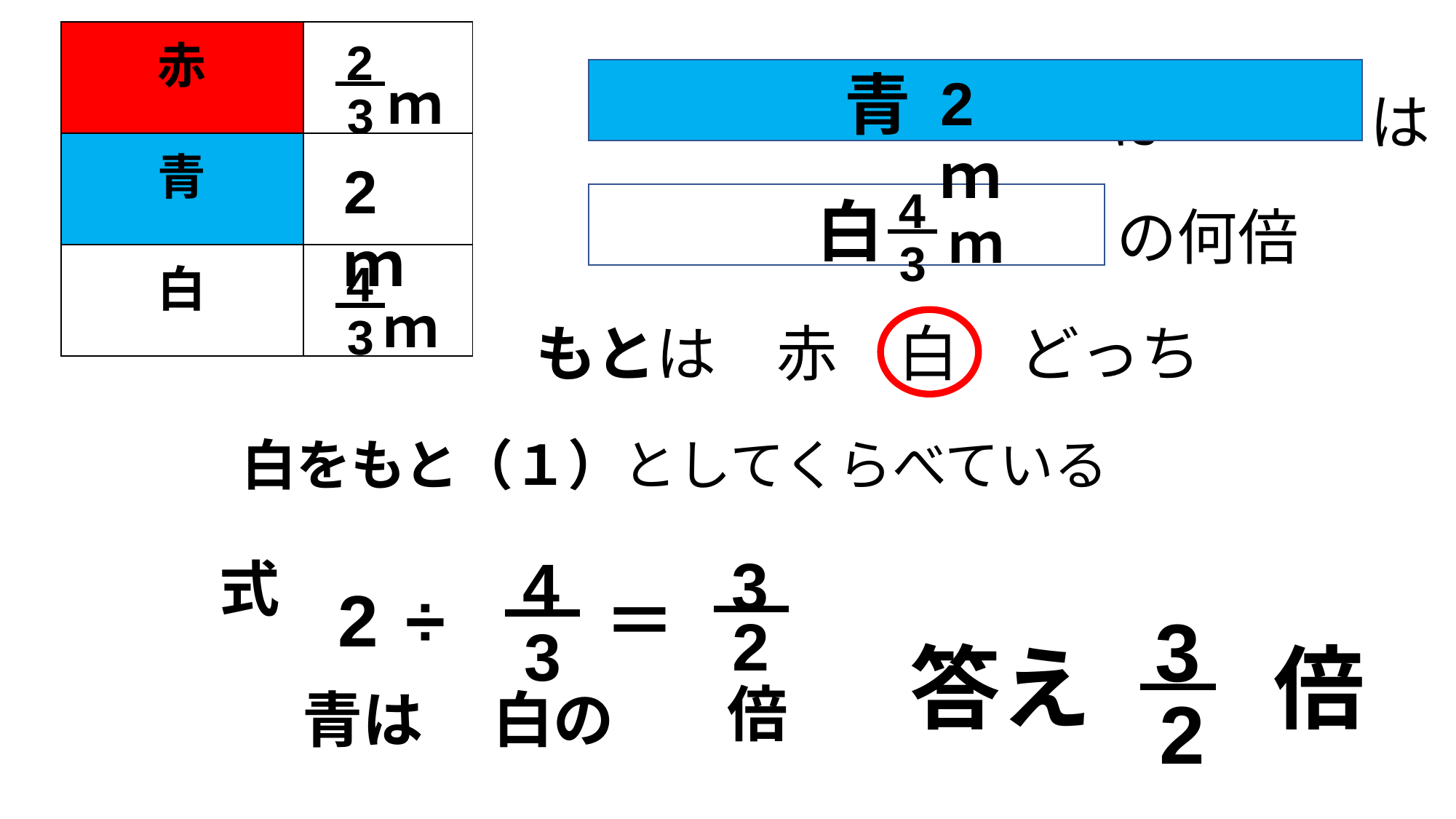

| 赤 |  |
| --- | --- |
| 青 |  |
| 白 |  |
2
3
青

2ｍ
ｍ
は
は
2ｍ
4
3
白

の何倍
ｍ
4
3
ｍ

もとは　赤　白　どっち
白をもと（１）としてくらべている
3
2
4
3
式
÷
2
＝
3
2
答え　　倍
倍
青は
白の